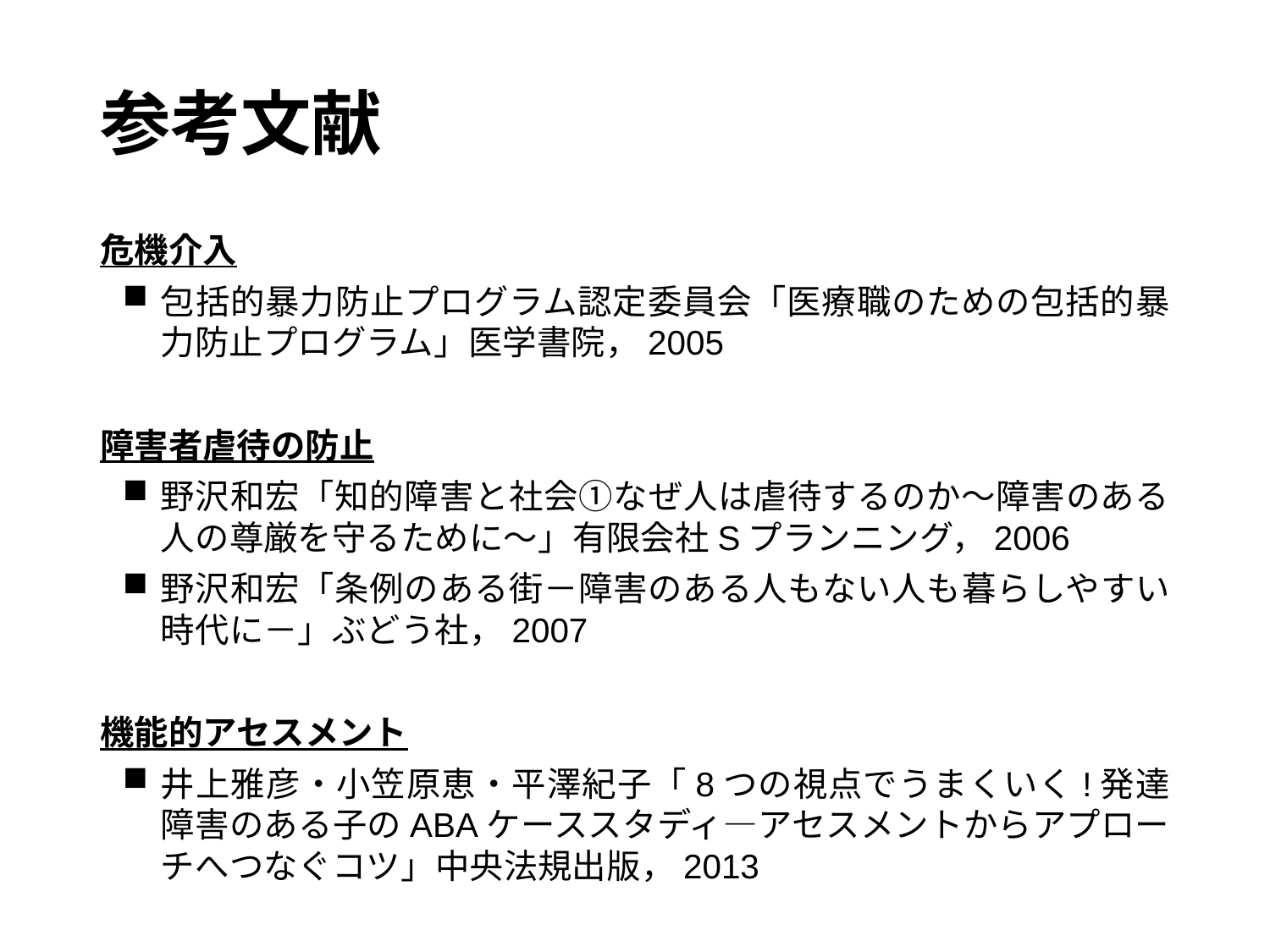

# 参考文献
危機介入
包括的暴力防止プログラム認定委員会「医療職のための包括的暴力防止プログラム」医学書院，2005

障害者虐待の防止
野沢和宏「知的障害と社会①なぜ人は虐待するのか～障害のある人の尊厳を守るために～」有限会社Sプランニング，2006
野沢和宏「条例のある街－障害のある人もない人も暮らしやすい時代に－」ぶどう社，2007

機能的アセスメント
井上雅彦・小笠原恵・平澤紀子「8つの視点でうまくいく!発達障害のある子のABAケーススタディ―アセスメントからアプローチへつなぐコツ」中央法規出版，2013